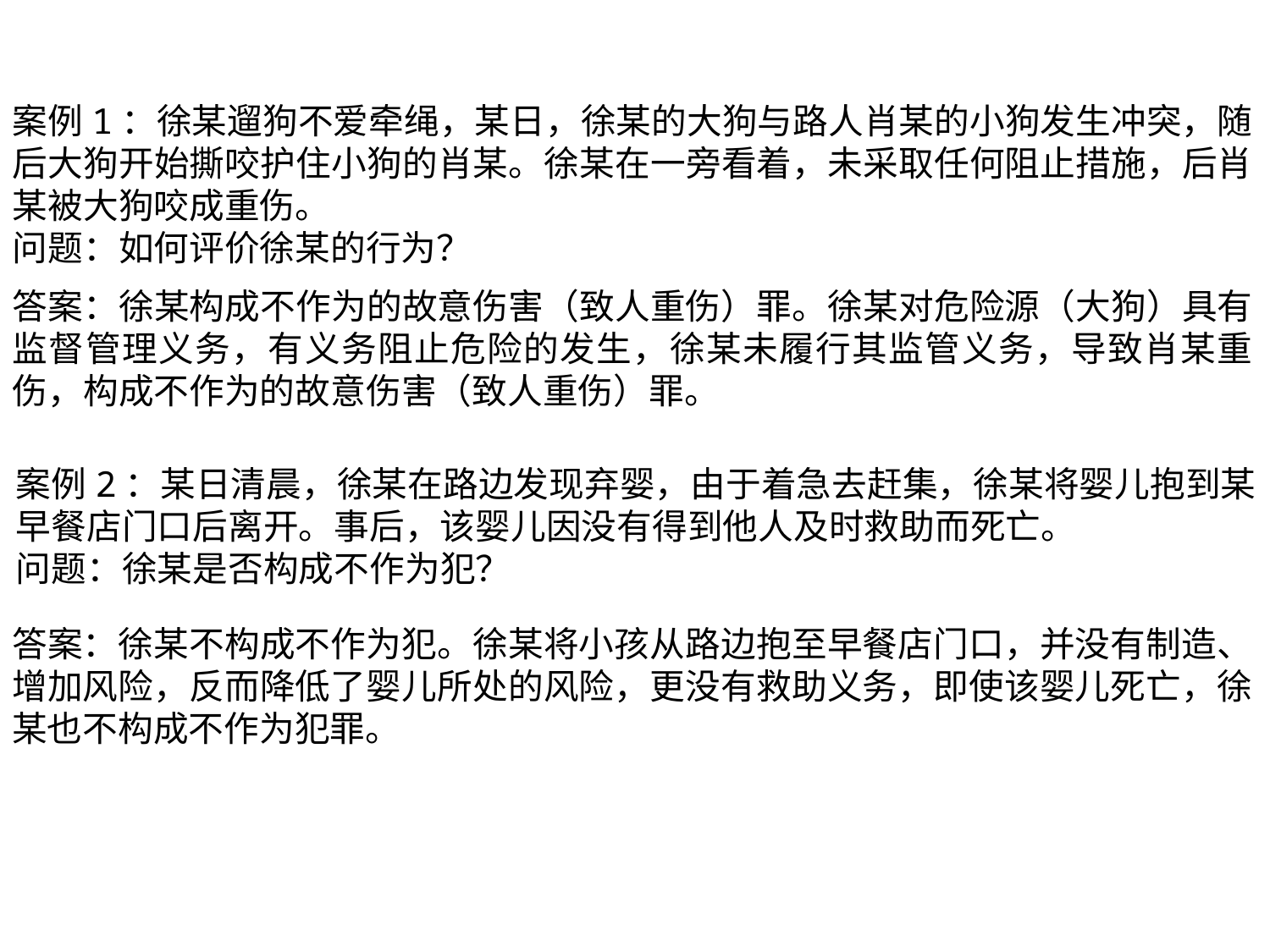

案例1：徐某遛狗不爱牵绳，某日，徐某的大狗与路人肖某的小狗发生冲突，随后大狗开始撕咬护住小狗的肖某。徐某在一旁看着，未采取任何阻止措施，后肖某被大狗咬成重伤。
问题：如何评价徐某的行为？
答案：徐某构成不作为的故意伤害（致人重伤）罪。徐某对危险源（大狗）具有监督管理义务，有义务阻止危险的发生，徐某未履行其监管义务，导致肖某重伤，构成不作为的故意伤害（致人重伤）罪。
案例2：某日清晨，徐某在路边发现弃婴，由于着急去赶集，徐某将婴儿抱到某早餐店门口后离开。事后，该婴儿因没有得到他人及时救助而死亡。
问题：徐某是否构成不作为犯？
答案：徐某不构成不作为犯。徐某将小孩从路边抱至早餐店门口，并没有制造、增加风险，反而降低了婴儿所处的风险，更没有救助义务，即使该婴儿死亡，徐某也不构成不作为犯罪。